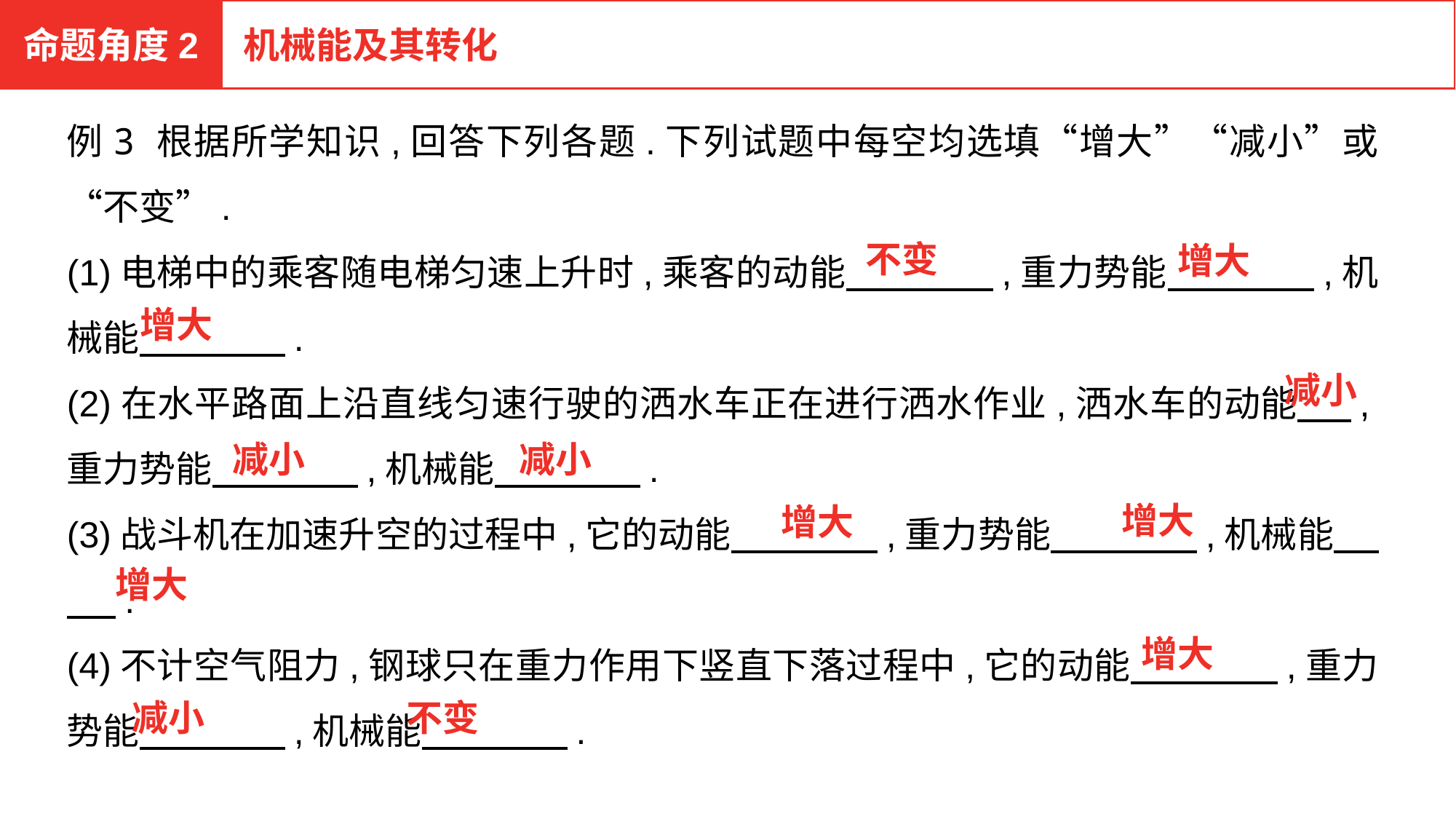

命题角度2
机械能及其转化
例3 根据所学知识,回答下列各题.下列试题中每空均选填“增大”“减小”或“不变”.
(1)电梯中的乘客随电梯匀速上升时,乘客的动能　　　　,重力势能　　　　,机械能　　　　.
(2)在水平路面上沿直线匀速行驶的洒水车正在进行洒水作业,洒水车的动能      ,重力势能　　　　,机械能　　　　.
(3)战斗机在加速升空的过程中,它的动能　　　　,重力势能　　　　,机械能　        .
(4)不计空气阻力,钢球只在重力作用下竖直下落过程中,它的动能　　　　,重力势能　　　　,机械能　　　　.
不变
增大
增大
减小
减小
减小
增大
增大
增大
增大
减小
不变